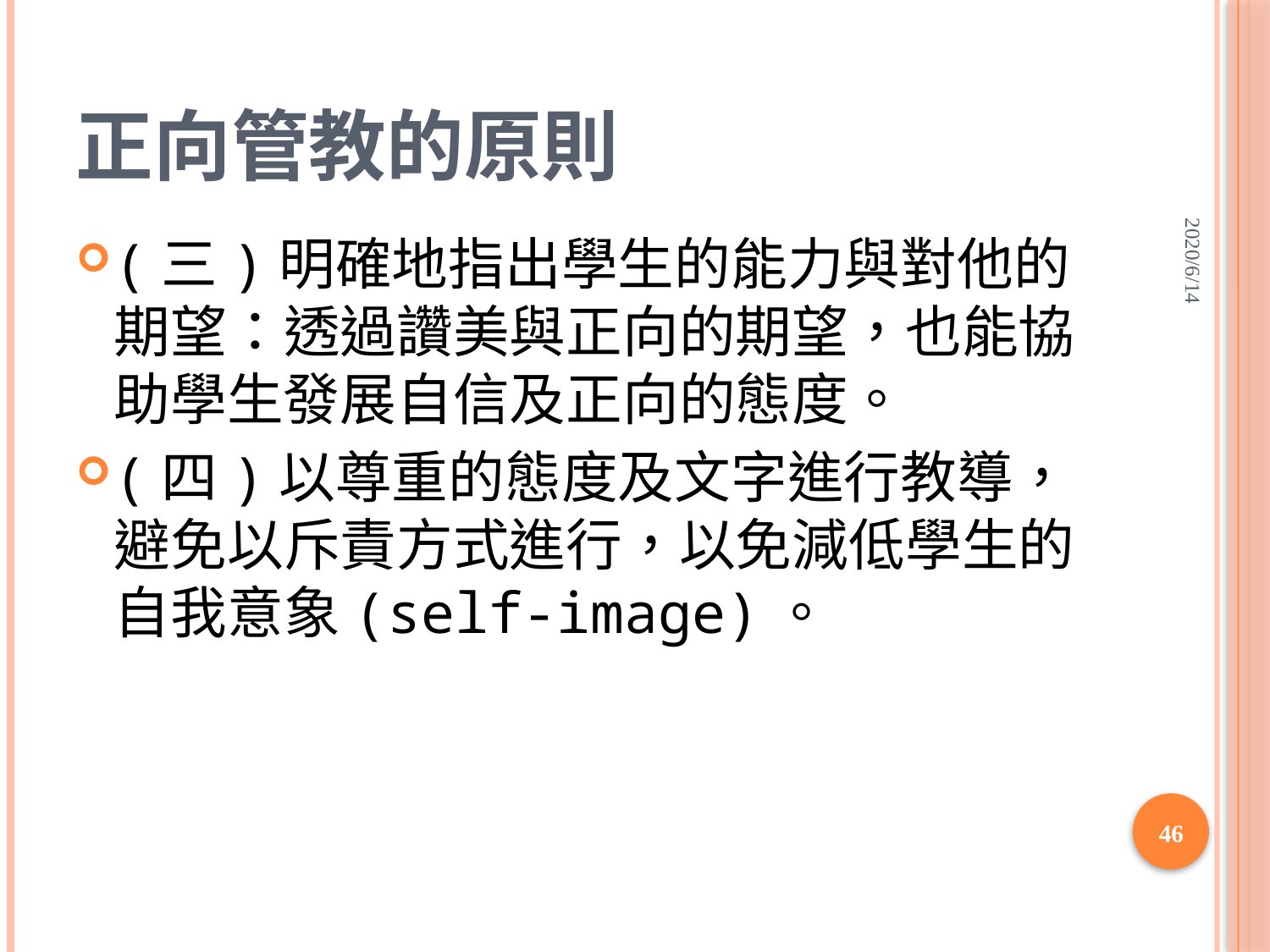

# 正向管教的原則
2020/6/14
(三)明確地指出學生的能力與對他的期望：透過讚美與正向的期望，也能協助學生發展自信及正向的態度。
(四)以尊重的態度及文字進行教導，避免以斥責方式進行，以免減低學生的自我意象(self-image)。
46